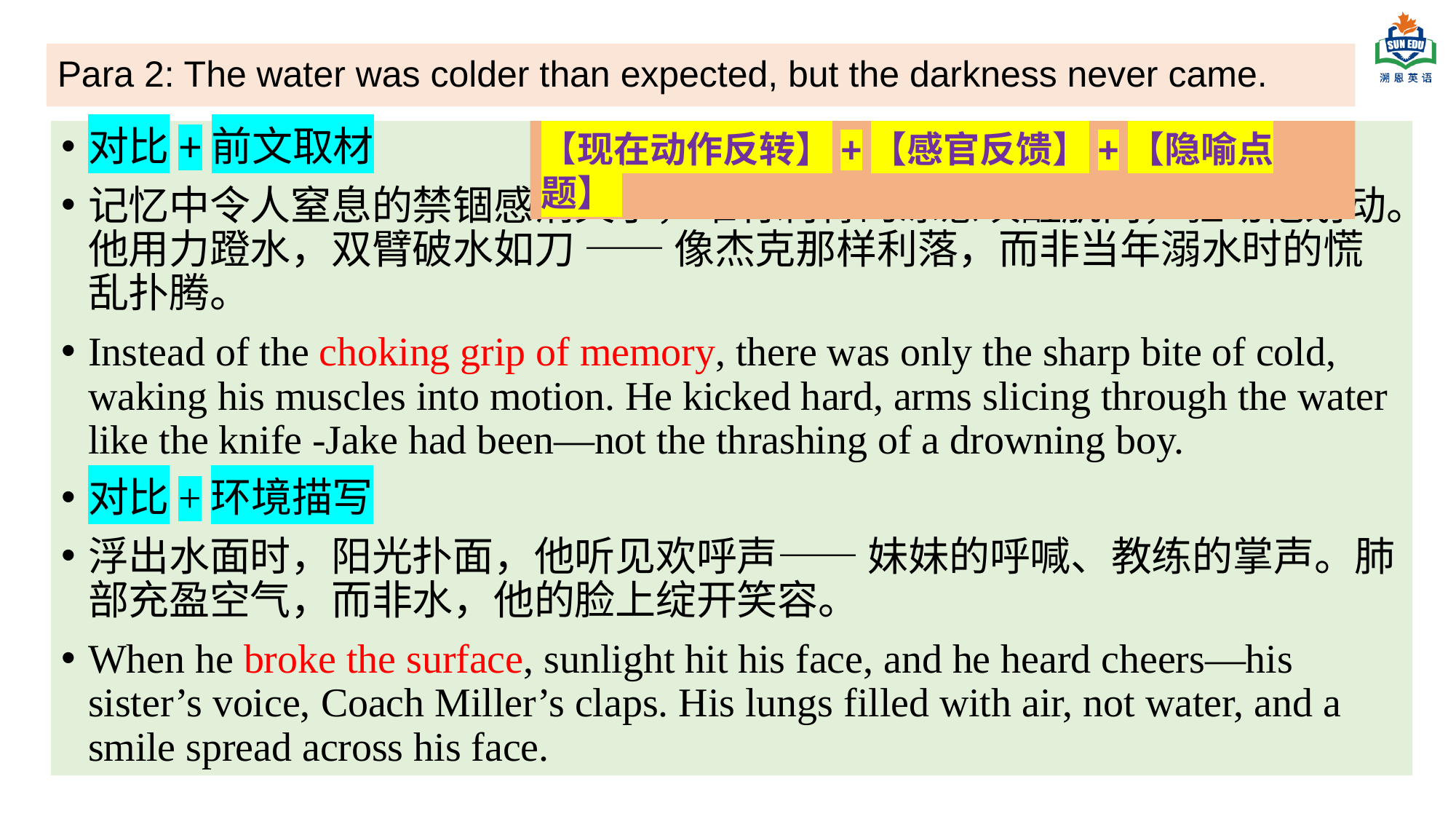

# Para 2: The water was colder than expected, but the darkness never came.
对比+前文取材
记忆中令人窒息的禁锢感消失了，唯有刺骨的凉意唤醒肌肉，驱动他划动。他用力蹬水，双臂破水如刀 —— 像杰克那样利落，而非当年溺水时的慌乱扑腾。
Instead of the choking grip of memory, there was only the sharp bite of cold, waking his muscles into motion. He kicked hard, arms slicing through the water like the knife -Jake had been—not the thrashing of a drowning boy.
对比+环境描写
浮出水面时，阳光扑面，他听见欢呼声—— 妹妹的呼喊、教练的掌声。肺部充盈空气，而非水，他的脸上绽开笑容。
When he broke the surface, sunlight hit his face, and he heard cheers—his sister’s voice, Coach Miller’s claps. His lungs filled with air, not water, and a smile spread across his face.
【现在动作反转】+【感官反馈】+【隐喻点题】